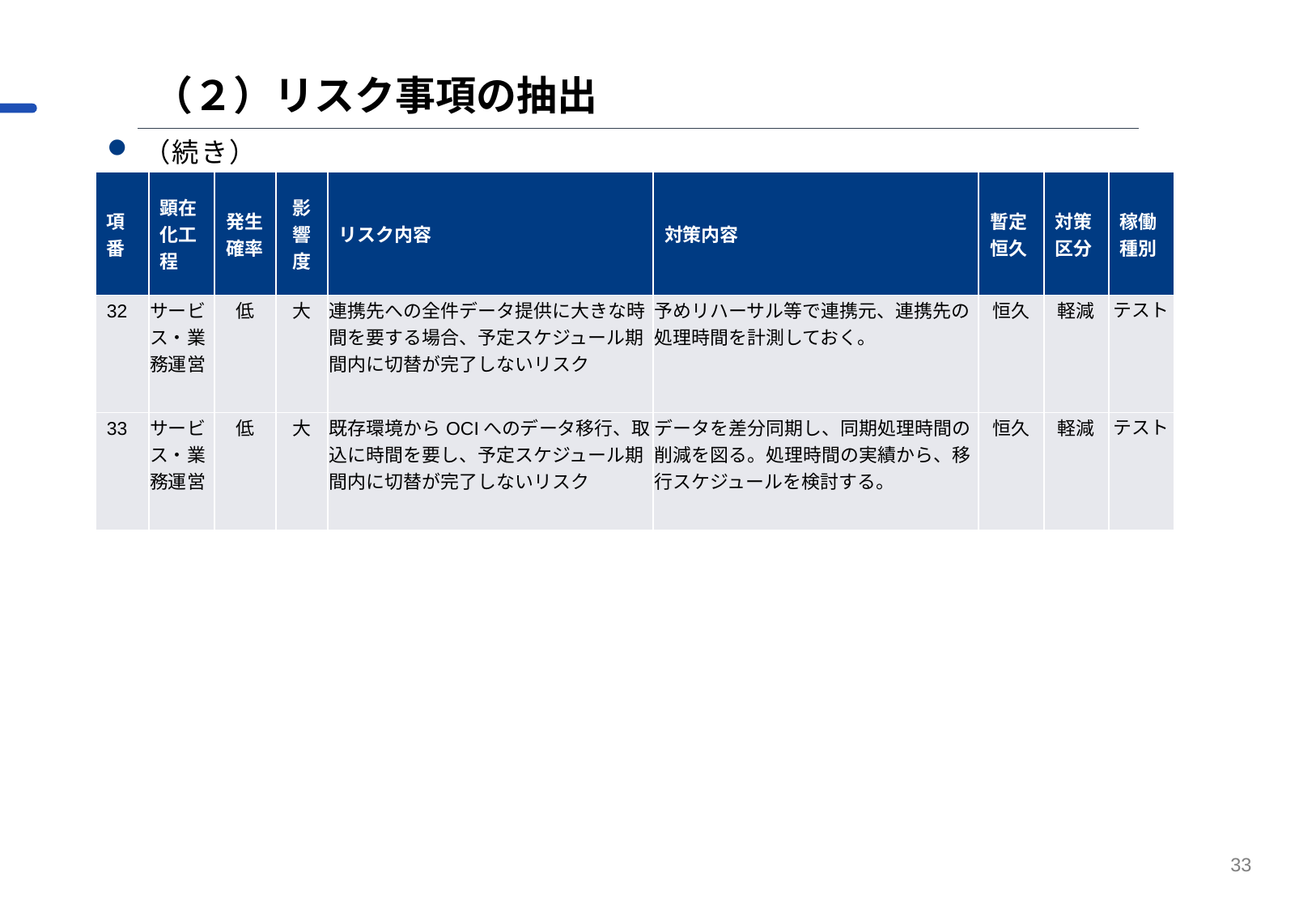

（２）リスク事項の抽出
（続き）
| 項番 | 顕在化工程 | 発生確率 | 影響度 | リスク内容 | 対策内容 | 暫定恒久 | 対策区分 | 稼働種別 |
| --- | --- | --- | --- | --- | --- | --- | --- | --- |
| 32 | サービス・業務運営 | 低 | 大 | 連携先への全件データ提供に大きな時間を要する場合、予定スケジュール期間内に切替が完了しないリスク | 予めリハーサル等で連携元、連携先の処理時間を計測しておく。 | 恒久 | 軽減 | テスト |
| 33 | サービス・業務運営 | 低 | 大 | 既存環境からOCIへのデータ移行、取込に時間を要し、予定スケジュール期間内に切替が完了しないリスク | データを差分同期し、同期処理時間の削減を図る。処理時間の実績から、移行スケジュールを検討する。 | 恒久 | 軽減 | テスト |
33